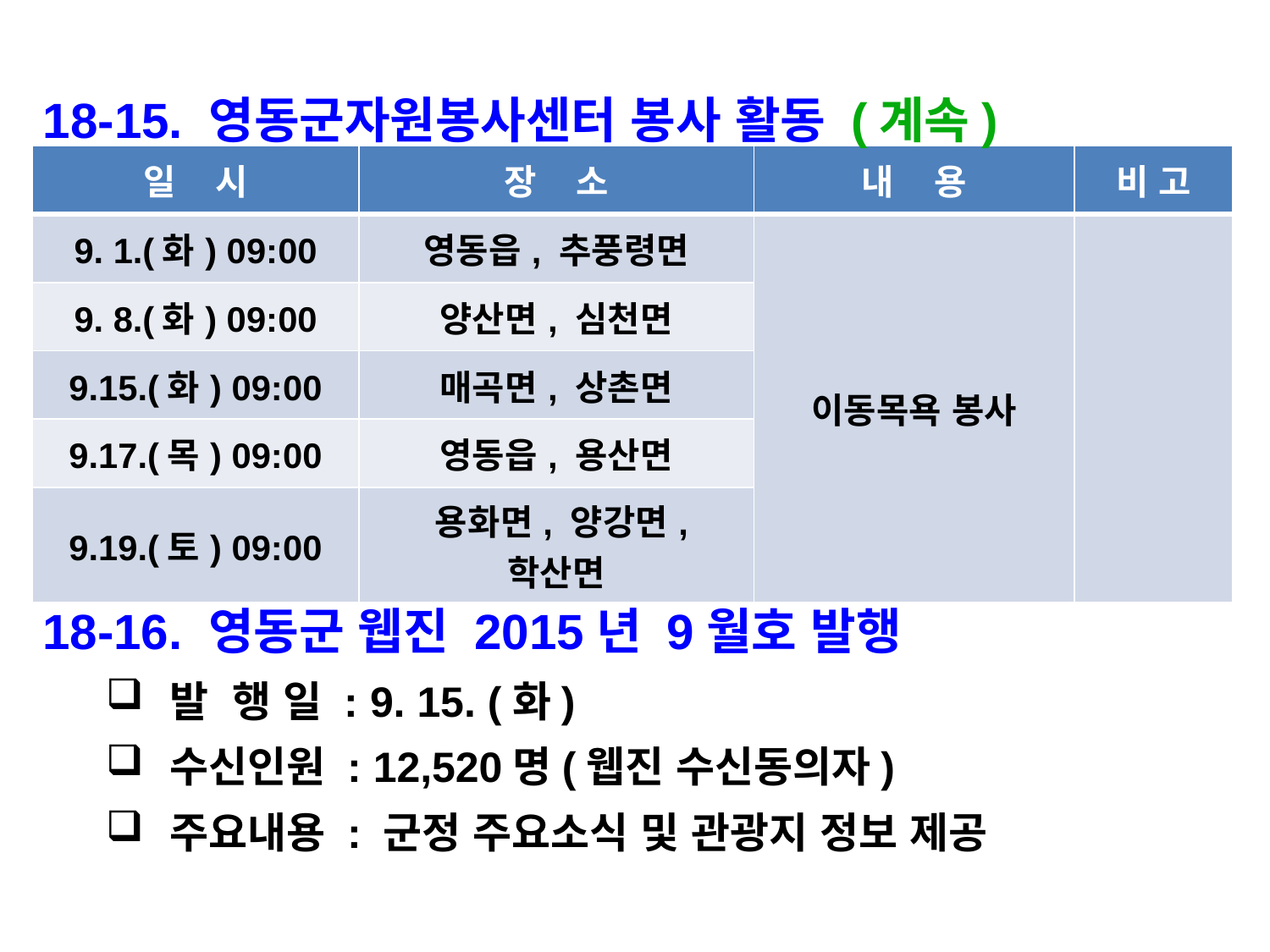

18-15. 영동군자원봉사센터 봉사 활동 (계속)

| 일 시 | 장 소 | 내 용 | 비 고 |
| --- | --- | --- | --- |
| 9. 1.(화) 09:00 | 영동읍, 추풍령면 | 이동목욕 봉사 |  |
| 9. 8.(화) 09:00 | 양산면, 심천면 |  |  |
| 9.15.(화) 09:00 | 매곡면, 상촌면 |  |  |
| 9.17.(목) 09:00 | 영동읍, 용산면 |  |  |
| 9.19.(토) 09:00 | 용화면, 양강면,학산면 |  |  |
18-16. 영동군 웹진 2015년 9월호 발행
발  행 일 : 9. 15. (화)
수신인원 : 12,520명(웹진 수신동의자)
주요내용 : 군정 주요소식 및 관광지 정보 제공